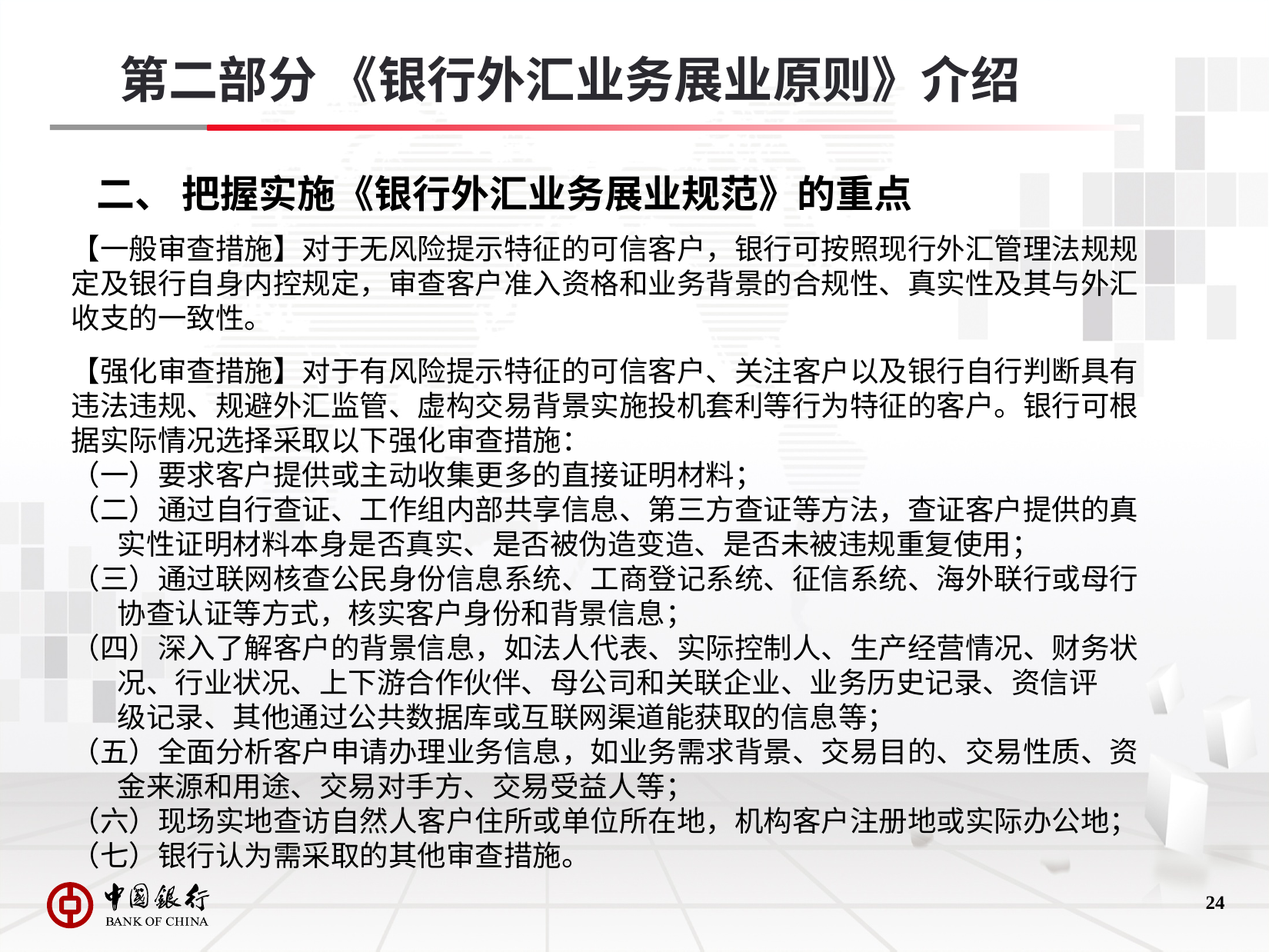

第二部分 《银行外汇业务展业原则》介绍
# 二、 把握实施《银行外汇业务展业规范》的重点
【一般审查措施】对于无风险提示特征的可信客户，银行可按照现行外汇管理法规规定及银行自身内控规定，审查客户准入资格和业务背景的合规性、真实性及其与外汇收支的一致性。
【强化审查措施】对于有风险提示特征的可信客户、关注客户以及银行自行判断具有违法违规、规避外汇监管、虚构交易背景实施投机套利等行为特征的客户。银行可根据实际情况选择采取以下强化审查措施：
（一）要求客户提供或主动收集更多的直接证明材料；
（二）通过自行查证、工作组内部共享信息、第三方查证等方法，查证客户提供的真
      实性证明材料本身是否真实、是否被伪造变造、是否未被违规重复使用；
（三）通过联网核查公民身份信息系统、工商登记系统、征信系统、海外联行或母行
      协查认证等方式，核实客户身份和背景信息；
（四）深入了解客户的背景信息，如法人代表、实际控制人、生产经营情况、财务状
      况、行业状况、上下游合作伙伴、母公司和关联企业、业务历史记录、资信评
      级记录、其他通过公共数据库或互联网渠道能获取的信息等；
（五）全面分析客户申请办理业务信息，如业务需求背景、交易目的、交易性质、资
      金来源和用途、交易对手方、交易受益人等；
（六）现场实地查访自然人客户住所或单位所在地，机构客户注册地或实际办公地；
（七）银行认为需采取的其他审查措施。

24